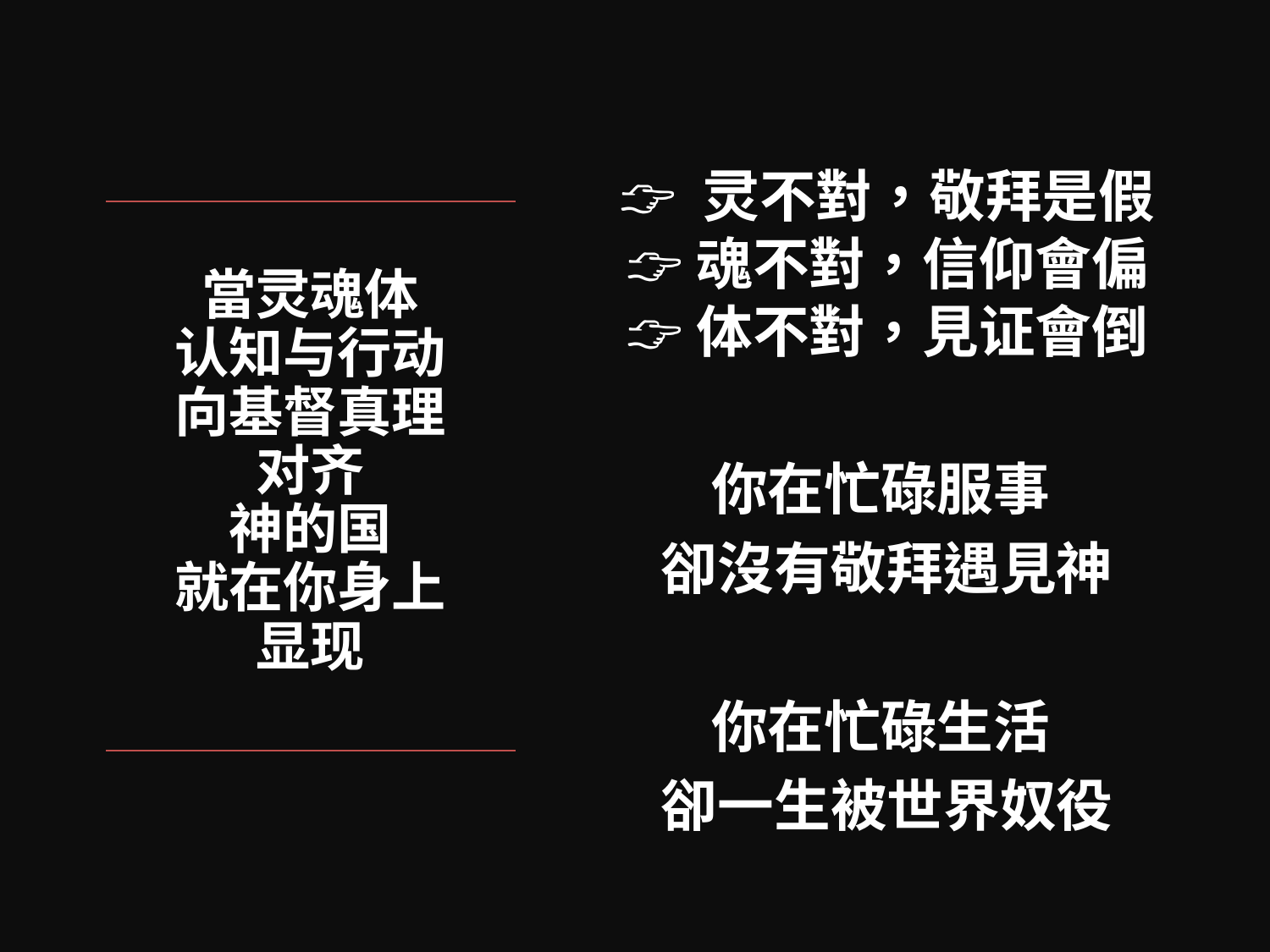

👉 灵不對，敬拜是假
👉 魂不對，信仰會偏
👉 体不對，見证會倒

你在忙碌服事
卻沒有敬拜遇見神

你在忙碌生活
卻一生被世界奴役

# 當灵魂体 认知与行动 向基督真理 对齐 神的国 就在你身上 显现